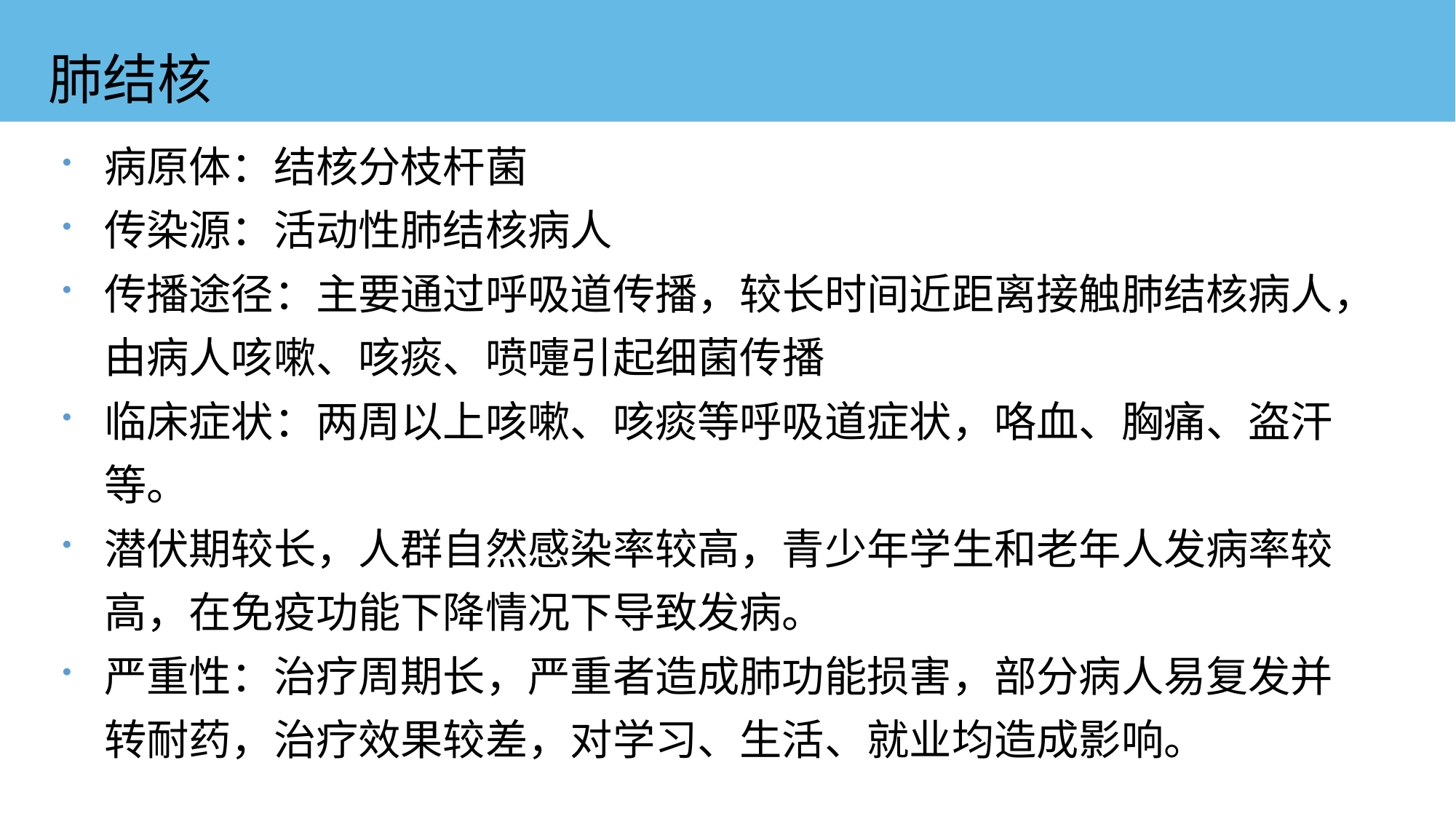

肺结核
病原体：结核分枝杆菌
传染源：活动性肺结核病人
传播途径：主要通过呼吸道传播，较长时间近距离接触肺结核病人，由病人咳嗽、咳痰、喷嚏引起细菌传播
临床症状：两周以上咳嗽、咳痰等呼吸道症状，咯血、胸痛、盗汗等。
潜伏期较长，人群自然感染率较高，青少年学生和老年人发病率较高，在免疫功能下降情况下导致发病。
严重性：治疗周期长，严重者造成肺功能损害，部分病人易复发并转耐药，治疗效果较差，对学习、生活、就业均造成影响。